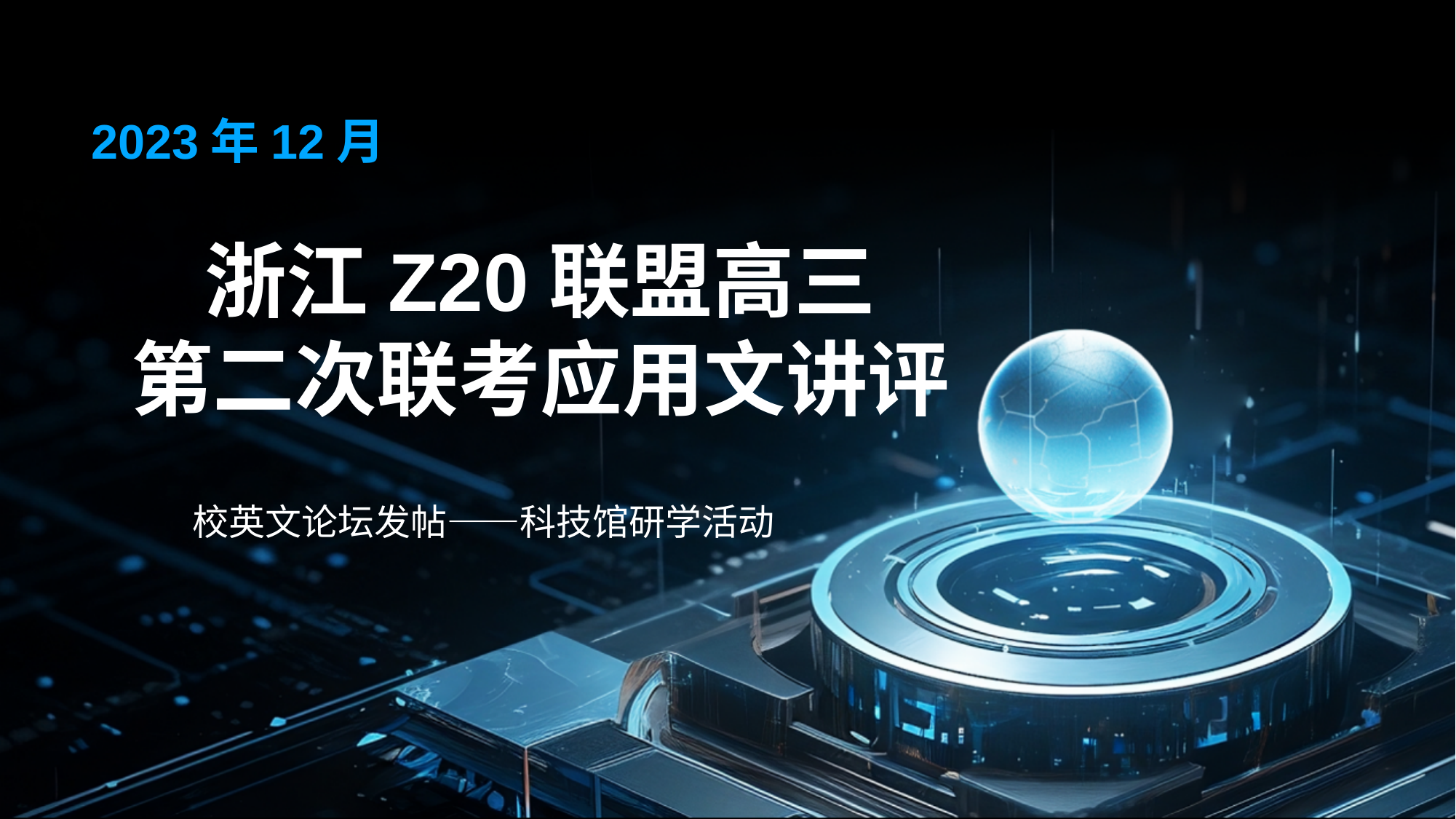

2023年12月
# 浙江Z20联盟高三 第二次联考应用文讲评
校英文论坛发帖——科技馆研学活动